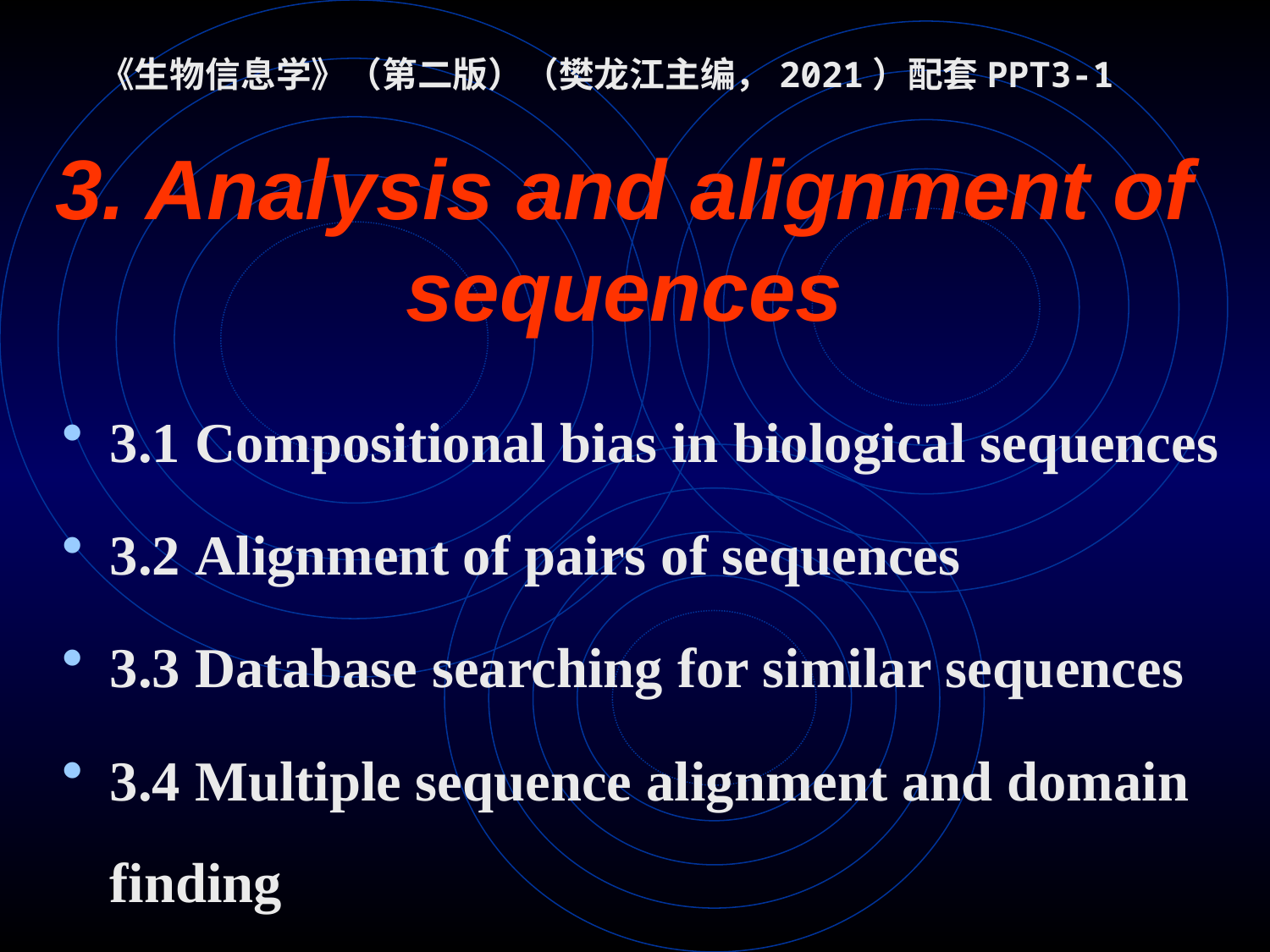

《生物信息学》（第二版）（樊龙江主编，2021）配套PPT3-1
# 3. Analysis and alignment of sequences
3.1 Compositional bias in biological sequences
3.2 Alignment of pairs of sequences
3.3 Database searching for similar sequences
3.4 Multiple sequence alignment and domain finding